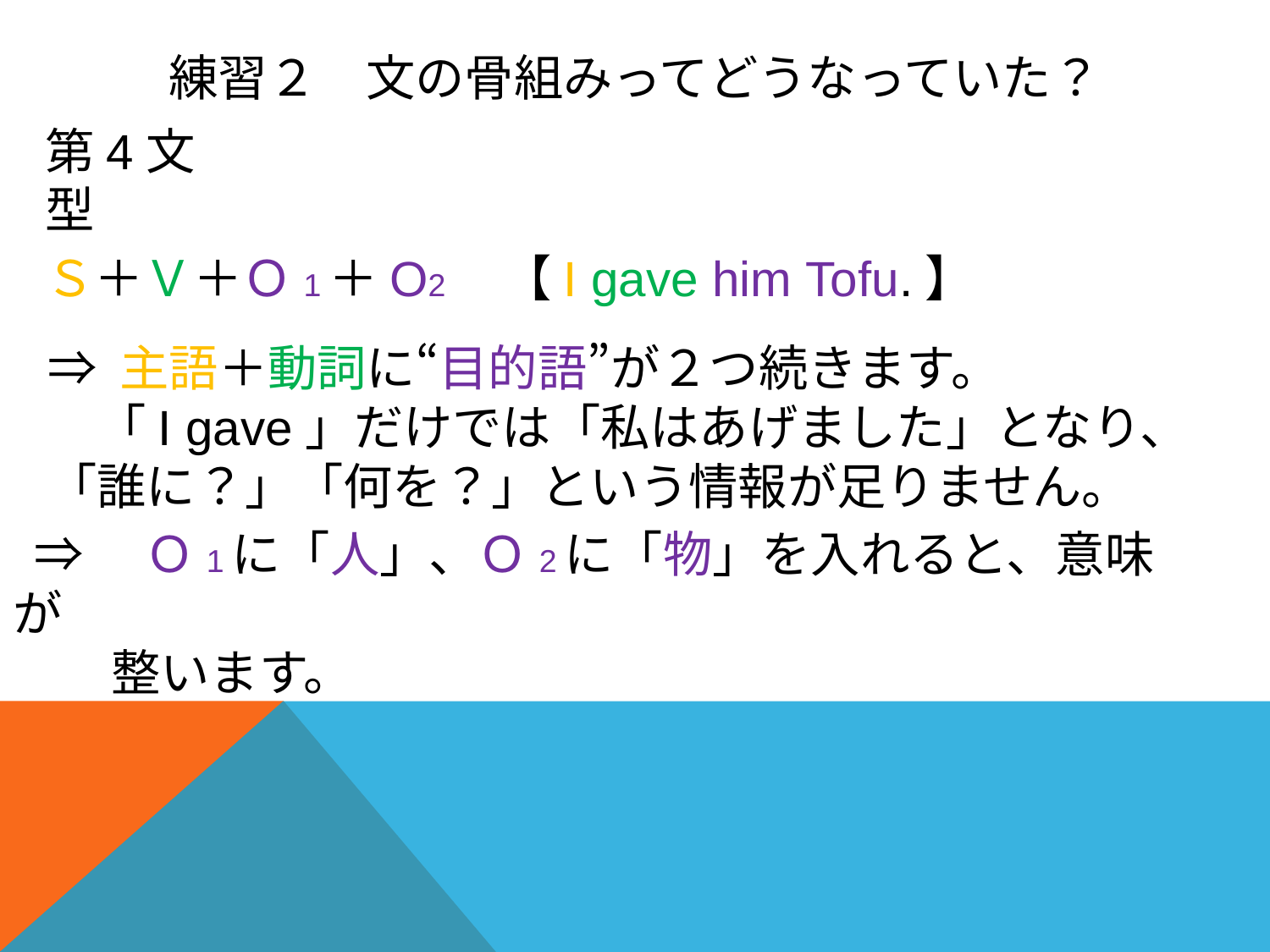

練習２　文の骨組みってどうなっていた？
第4文型
Ｓ＋Ｖ＋Ｏ1＋O2　【I gave him Tofu.】
⇒ 主語＋動詞に“目的語”が２つ続きます。
　「I gave」だけでは「私はあげました」となり、
「誰に？」「何を？」という情報が足りません。
  ⇒　Ｏ1に「人」、Ｏ2に「物」を入れると、意味が
　　整います。